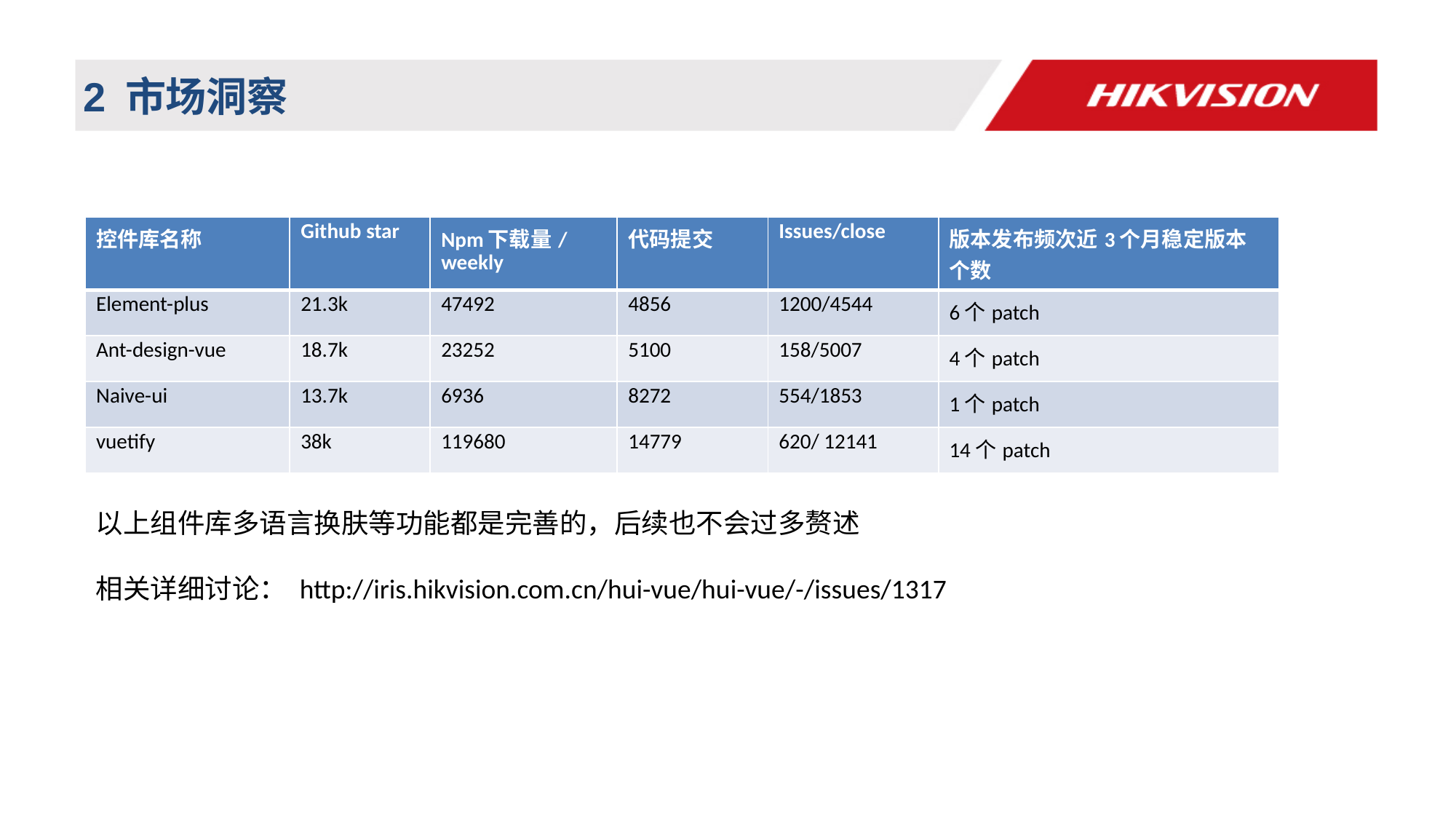

# 2 市场洞察
| 控件库名称 | Github star | Npm下载量/weekly | 代码提交 | Issues/close | 版本发布频次近3个月稳定版本个数 |
| --- | --- | --- | --- | --- | --- |
| Element-plus | 21.3k | 47492 | 4856 | 1200/4544 | 6个patch |
| Ant-design-vue | 18.7k | 23252 | 5100 | 158/5007 | 4个patch |
| Naive-ui | 13.7k | 6936 | 8272 | 554/1853 | 1个patch |
| vuetify | 38k | 119680 | 14779 | 620/ 12141 | 14个patch |
以上组件库多语言换肤等功能都是完善的，后续也不会过多赘述

相关详细讨论： http://iris.hikvision.com.cn/hui-vue/hui-vue/-/issues/1317
5